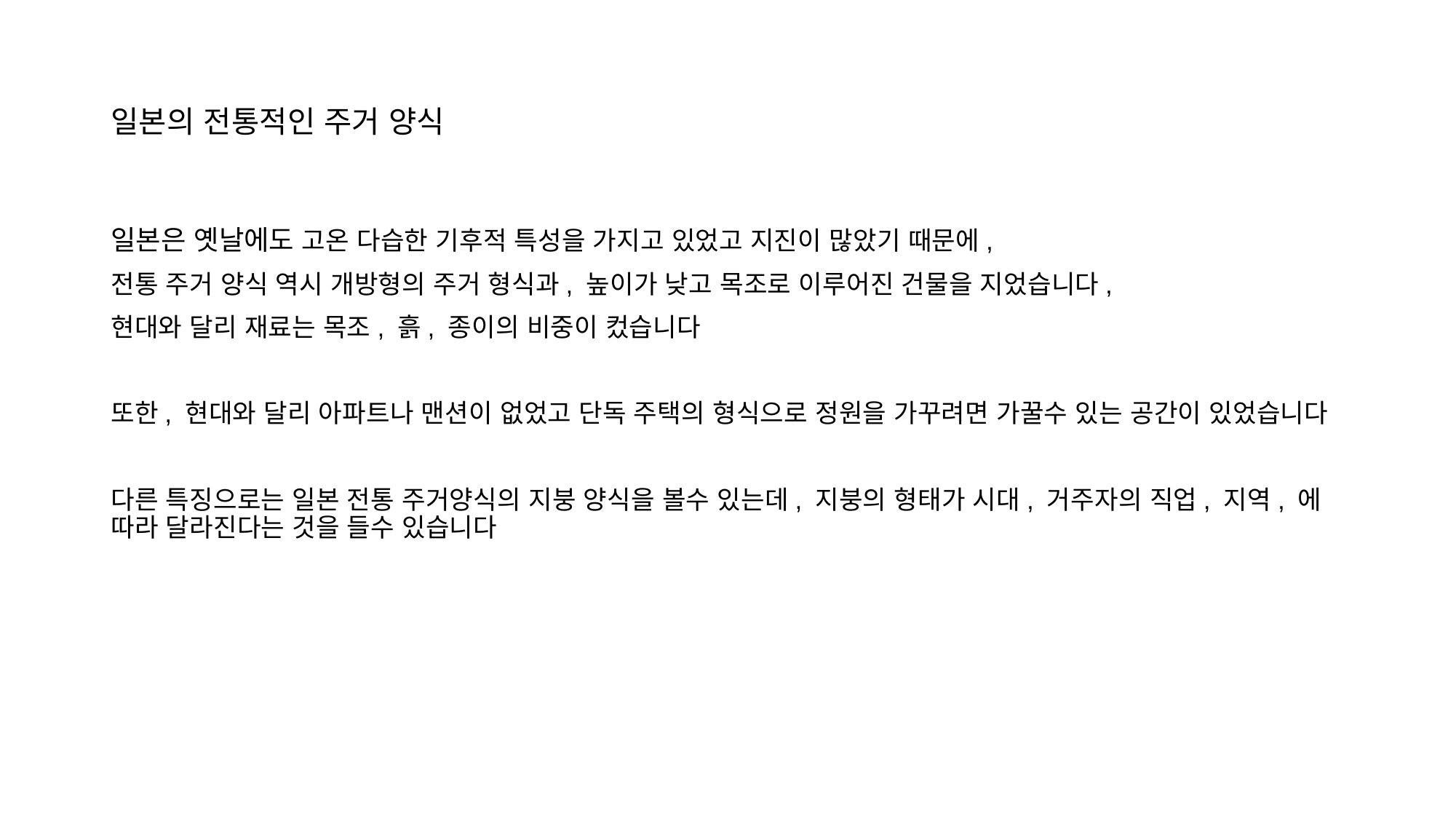

# 일본의 전통적인 주거 양식
일본은 옛날에도 고온 다습한 기후적 특성을 가지고 있었고 지진이 많았기 때문에,
전통 주거 양식 역시 개방형의 주거 형식과, 높이가 낮고 목조로 이루어진 건물을 지었습니다,
현대와 달리 재료는 목조, 흙, 종이의 비중이 컸습니다

또한, 현대와 달리 아파트나 맨션이 없었고 단독 주택의 형식으로 정원을 가꾸려면 가꿀수 있는 공간이 있었습니다

다른 특징으로는 일본 전통 주거양식의 지붕 양식을 볼수 있는데, 지붕의 형태가 시대, 거주자의 직업, 지역, 에 따라 달라진다는 것을 들수 있습니다